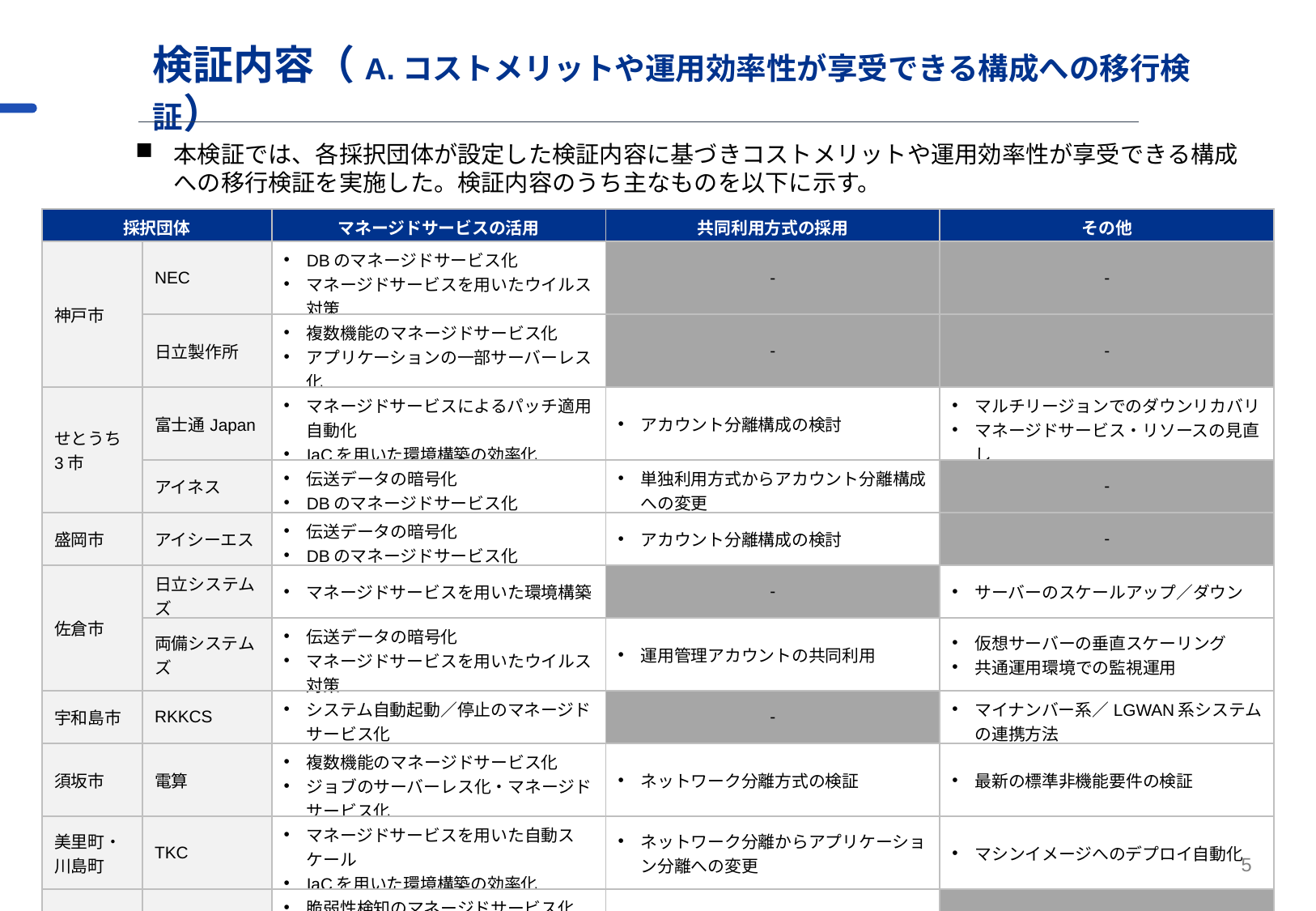

検証内容（A.コストメリットや運用効率性が享受できる構成への移行検証）
本検証では、各採択団体が設定した検証内容に基づきコストメリットや運用効率性が享受できる構成への移行検証を実施した。検証内容のうち主なものを以下に示す。
| 採択団体 |  | マネージドサービスの活用 | 共同利用方式の採用 | その他 |
| --- | --- | --- | --- | --- |
| 神戸市 | NEC | DBのマネージドサービス化 マネージドサービスを用いたウイルス対策 | ‐ | ‐ |
|  | 日立製作所 | 複数機能のマネージドサービス化 アプリケーションの一部サーバーレス化 | ‐ | ‐ |
| せとうち3市 | 富士通Japan | マネージドサービスによるパッチ適用自動化 IaCを用いた環境構築の効率化 | アカウント分離構成の検討 | マルチリージョンでのダウンリカバリ マネージドサービス・リソースの見直し |
|  | アイネス | 伝送データの暗号化 DBのマネージドサービス化 | 単独利用方式からアカウント分離構成への変更 | ‐ |
| 盛岡市 | アイシーエス | 伝送データの暗号化 DBのマネージドサービス化 | アカウント分離構成の検討 | ‐ |
| 佐倉市 | 日立システムズ | マネージドサービスを用いた環境構築 | ‐ | サーバーのスケールアップ／ダウン |
|  | 両備システムズ | 伝送データの暗号化 マネージドサービスを用いたウイルス対策 | 運用管理アカウントの共同利用 | 仮想サーバーの垂直スケーリング 共通運用環境での監視運用 |
| 宇和島市 | RKKCS | システム自動起動／停止のマネージドサービス化 | ‐ | マイナンバー系／LGWAN系システムの連携方法 |
| 須坂市 | 電算 | 複数機能のマネージドサービス化 ジョブのサーバーレス化・マネージドサービス化 | ネットワーク分離方式の検証 | 最新の標準非機能要件の検証 |
| 美里町・ 川島町 | TKC | マネージドサービスを用いた自動スケール IaCを用いた環境構築の効率化 | ネットワーク分離からアプリケーション分離への変更 | マシンイメージへのデプロイ自動化 |
| 笠置町 | 京都電子計算 | 脆弱性検知のマネージドサービス化 伝送データの暗号化 アプリケーションのコンテナ化 | 運用管理アカウントの共同利用 | ‐ |
5